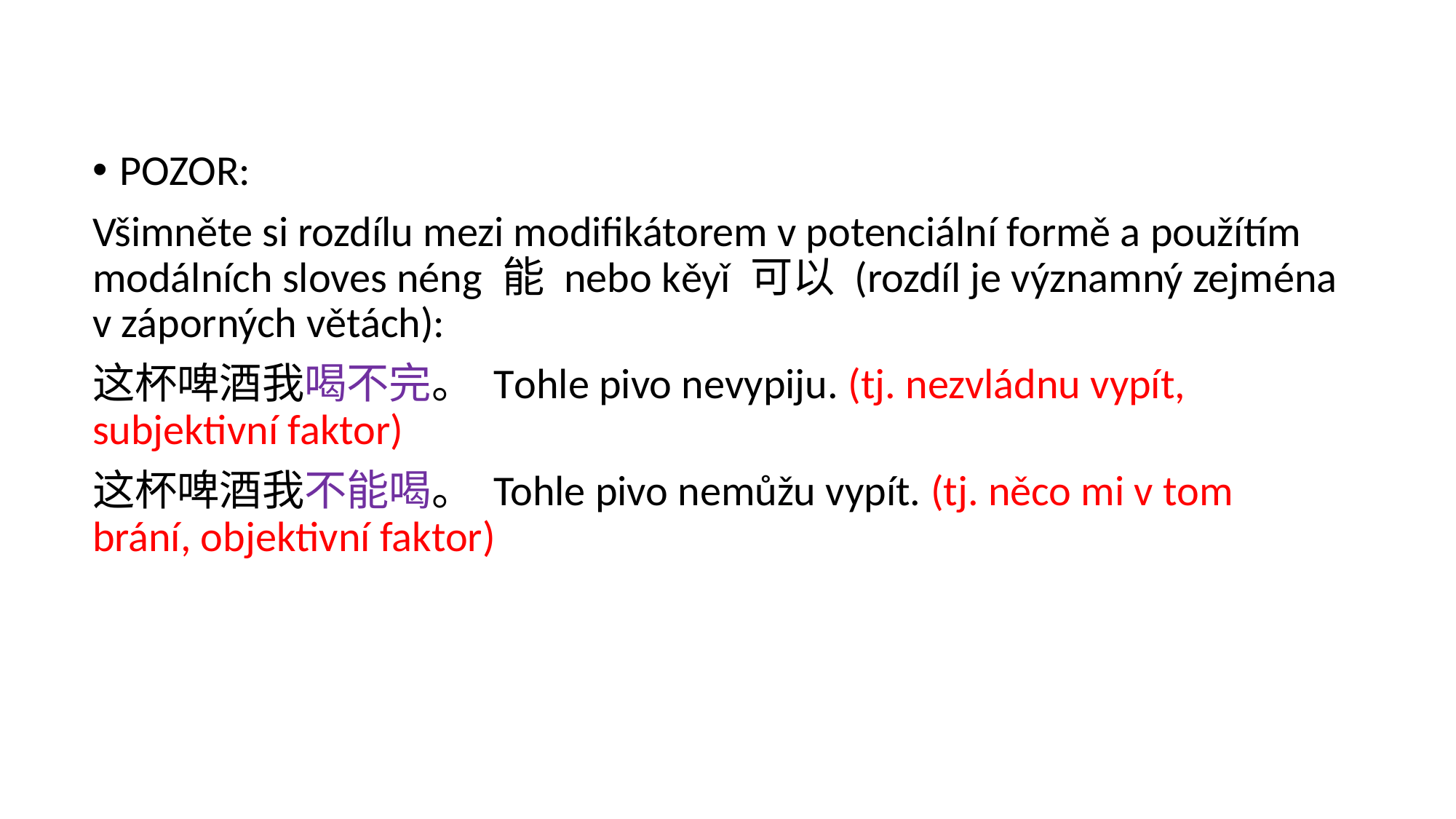

POZOR:
Všimněte si rozdílu mezi modifikátorem v potenciální formě a použítím modálních sloves néng 能 nebo kěyǐ 可以 (rozdíl je významný zejména v záporných větách):
这杯啤酒我喝不完。 Tohle pivo nevypiju. (tj. nezvládnu vypít, subjektivní faktor)
这杯啤酒我不能喝。 Tohle pivo nemůžu vypít. (tj. něco mi v tom brání, objektivní faktor)